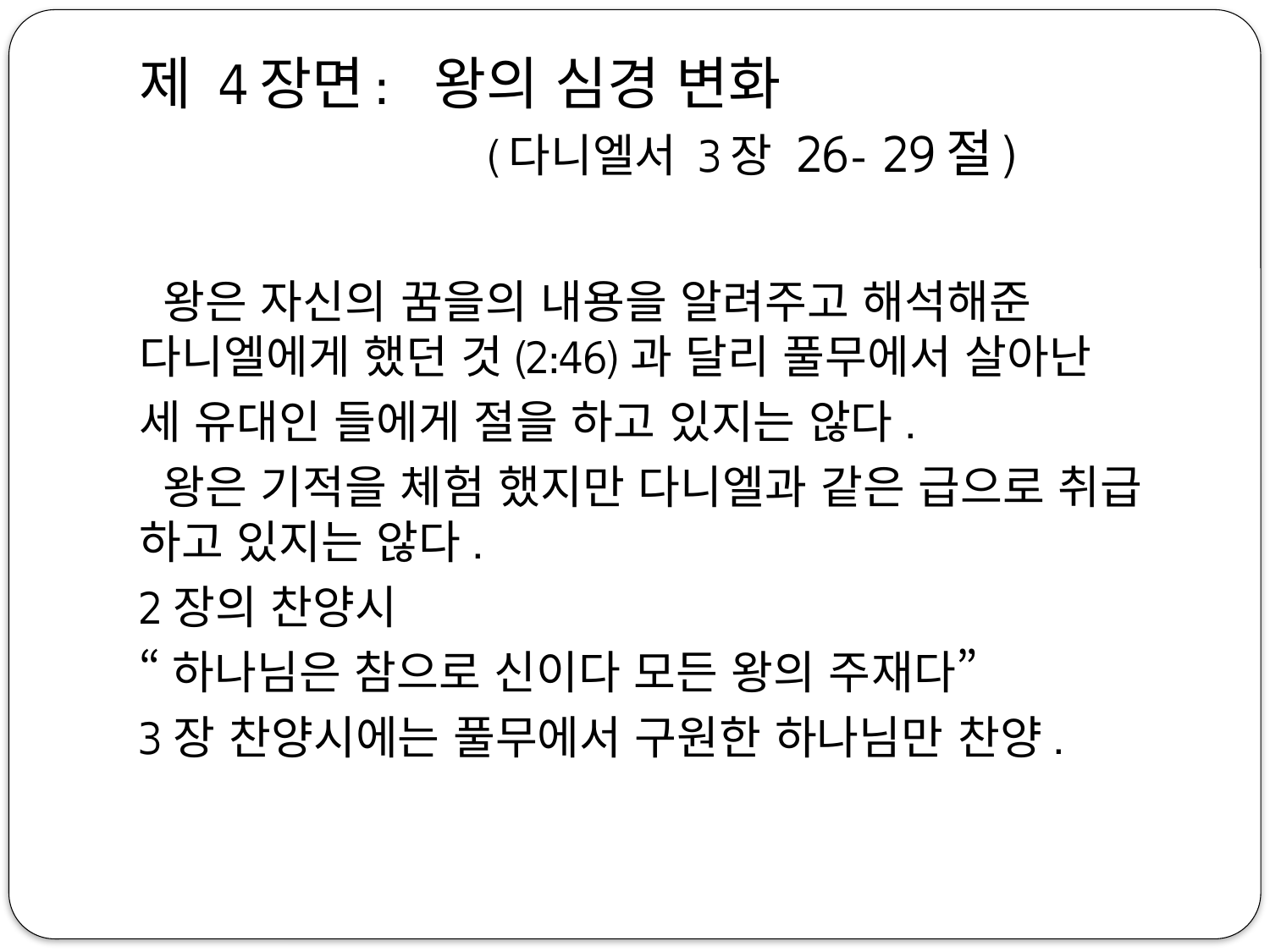

# 제 4장면:  왕의 심경 변화 (다니엘서 3장 26- 29절)

 왕은 자신의 꿈을의 내용을 알려주고 해석해준 다니엘에게 했던 것(2:46)과 달리 풀무에서 살아난
세 유대인 들에게 절을 하고 있지는 않다.
 왕은 기적을 체험 했지만 다니엘과 같은 급으로 취급 하고 있지는 않다.
2장의 찬양시
“하나님은 참으로 신이다 모든 왕의 주재다”
3장 찬양시에는 풀무에서 구원한 하나님만 찬양.